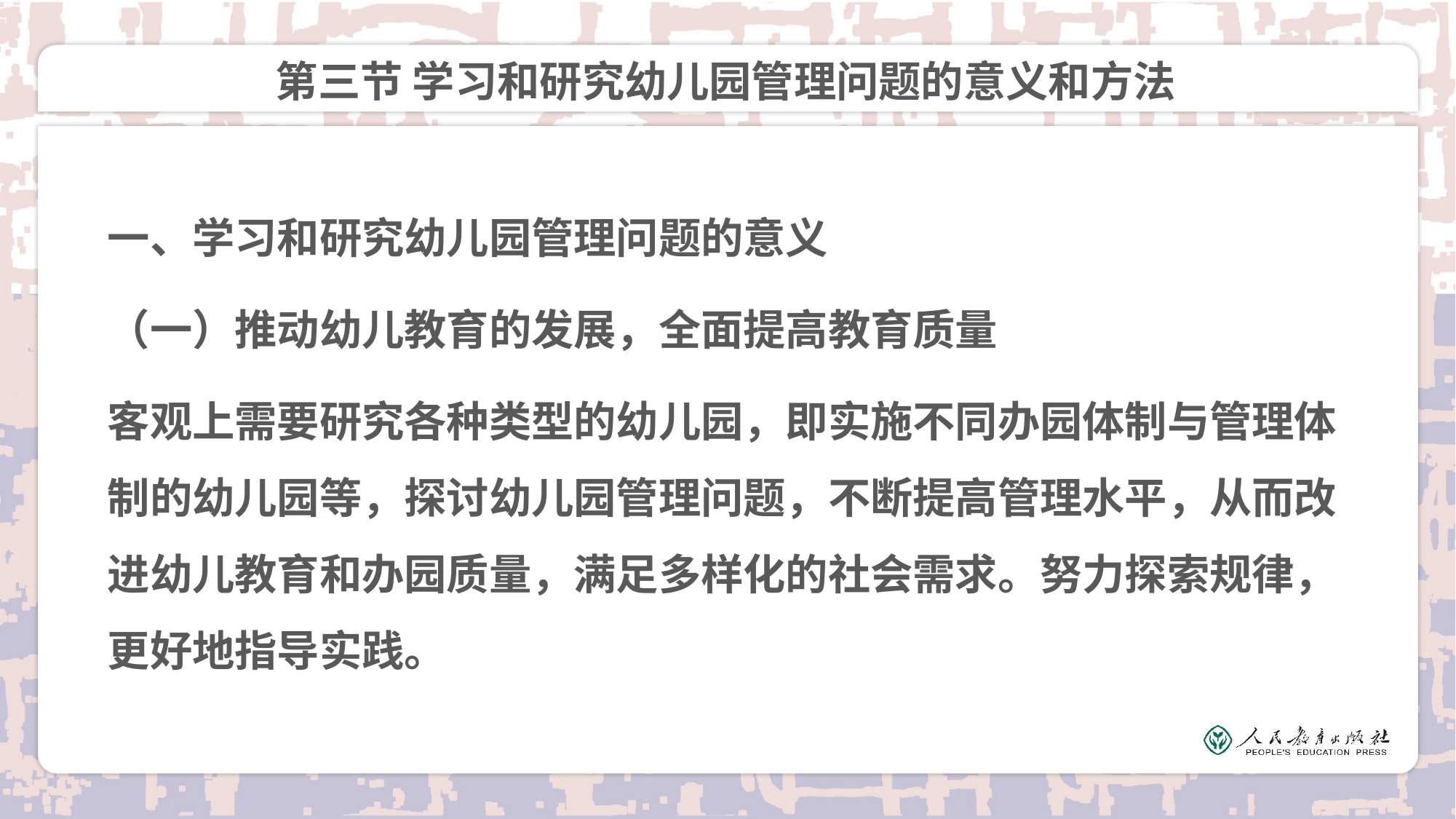

# 第三节 学习和研究幼儿园管理问题的意义和方法
一、学习和研究幼儿园管理问题的意义
（一）推动幼儿教育的发展，全面提高教育质量
客观上需要研究各种类型的幼儿园，即实施不同办园体制与管理体制的幼儿园等，探讨幼儿园管理问题，不断提高管理水平，从而改进幼儿教育和办园质量，满足多样化的社会需求。努力探索规律，更好地指导实践。